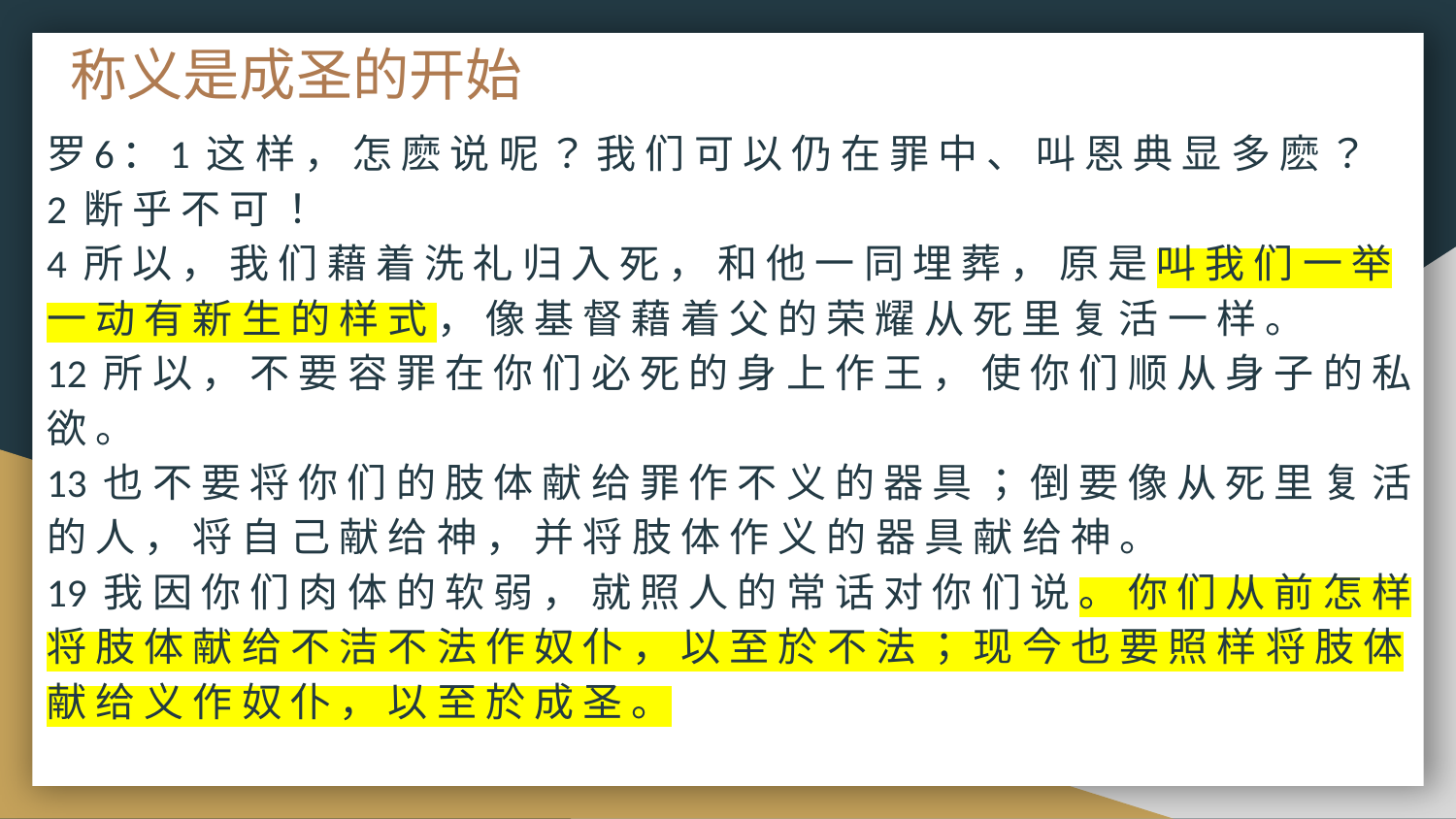

# 称义是成圣的开始
罗6：1 这 样 ， 怎 麽 说 呢 ？ 我 们 可 以 仍 在 罪 中 、 叫 恩 典 显 多 麽 ？
2 断 乎 不 可 ！
4 所 以 ， 我 们 藉 着 洗 礼 归 入 死 ， 和 他 一 同 埋 葬 ， 原 是 叫 我 们 一 举 一 动 有 新 生 的 样 式 ， 像 基 督 藉 着 父 的 荣 耀 从 死 里 复 活 一 样 。
12 所 以 ， 不 要 容 罪 在 你 们 必 死 的 身 上 作 王 ， 使 你 们 顺 从 身 子 的 私 欲 。
13 也 不 要 将 你 们 的 肢 体 献 给 罪 作 不 义 的 器 具 ； 倒 要 像 从 死 里 复 活 的 人 ， 将 自 己 献 给 神 ， 并 将 肢 体 作 义 的 器 具 献 给 神 。
19 我 因 你 们 肉 体 的 软 弱 ， 就 照 人 的 常 话 对 你 们 说 。 你 们 从 前 怎 样 将 肢 体 献 给 不 洁 不 法 作 奴 仆 ， 以 至 於 不 法 ； 现 今 也 要 照 样 将 肢 体 献 给 义 作 奴 仆 ， 以 至 於 成 圣 。